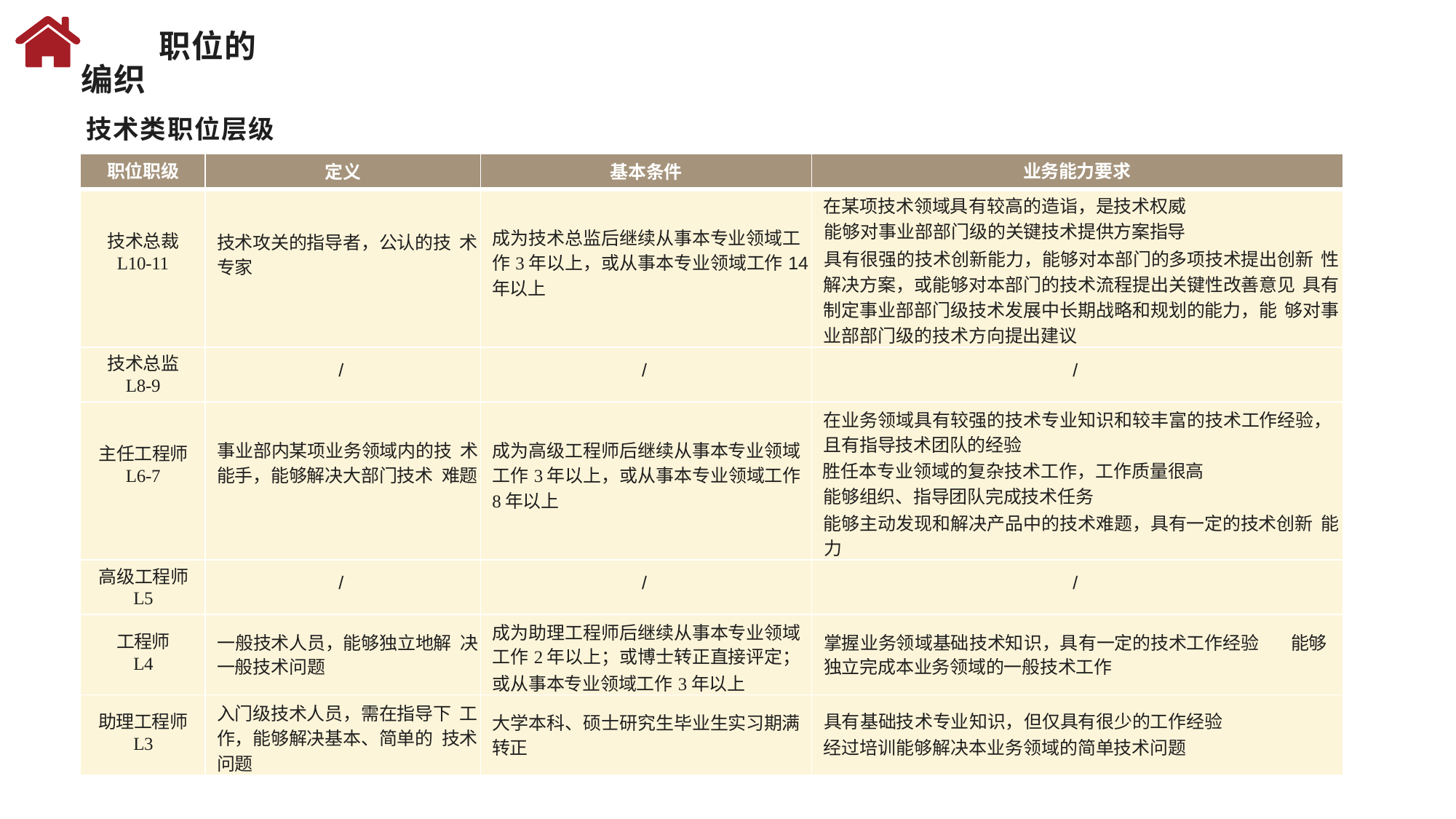

职位的编织

技术类职位层级
| 职位职级 | 定义 | 基本条件 | 业务能力要求 |
| --- | --- | --- | --- |
| 技术总裁 L10-11 | 技术攻关的指导者，公认的技 术专家 | 成为技术总监后继续从事本专业领域工作3年以上，或从事本专业领域工作14 年以上 | 在某项技术领域具有较高的造诣，是技术权威 能够对事业部部门级的关键技术提供方案指导 具有很强的技术创新能力，能够对本部门的多项技术提出创新 性解决方案，或能够对本部门的技术流程提出关键性改善意见 具有制定事业部部门级技术发展中长期战略和规划的能力，能 够对事业部部门级的技术方向提出建议 |
| 技术总监 L8-9 | / | / | / |
| 主任工程师 L6-7 | 事业部内某项业务领域内的技 术能手，能够解决大部门技术 难题 | 成为高级工程师后继续从事本专业领域工作3年以上，或从事本专业领域工作8年以上 | 在业务领域具有较强的技术专业知识和较丰富的技术工作经验，且有指导技术团队的经验 胜任本专业领域的复杂技术工作，工作质量很高 能够组织、指导团队完成技术任务 能够主动发现和解决产品中的技术难题，具有一定的技术创新 能力 |
| 高级工程师 L5 | / | / | / |
| 工程师 L4 | 一般技术人员，能够独立地解 决一般技术问题 | 成为助理工程师后继续从事本专业领域工作2年以上；或博士转正直接评定； 或从事本专业领域工作3年以上 | 掌握业务领域基础技术知识，具有一定的技术工作经验 能够独立完成本业务领域的一般技术工作 |
| 助理工程师 L3 | 入门级技术人员，需在指导下 工作，能够解决基本、简单的 技术问题 | 大学本科、硕士研究生毕业生实习期满转正 | 具有基础技术专业知识，但仅具有很少的工作经验 经过培训能够解决本业务领域的简单技术问题 |